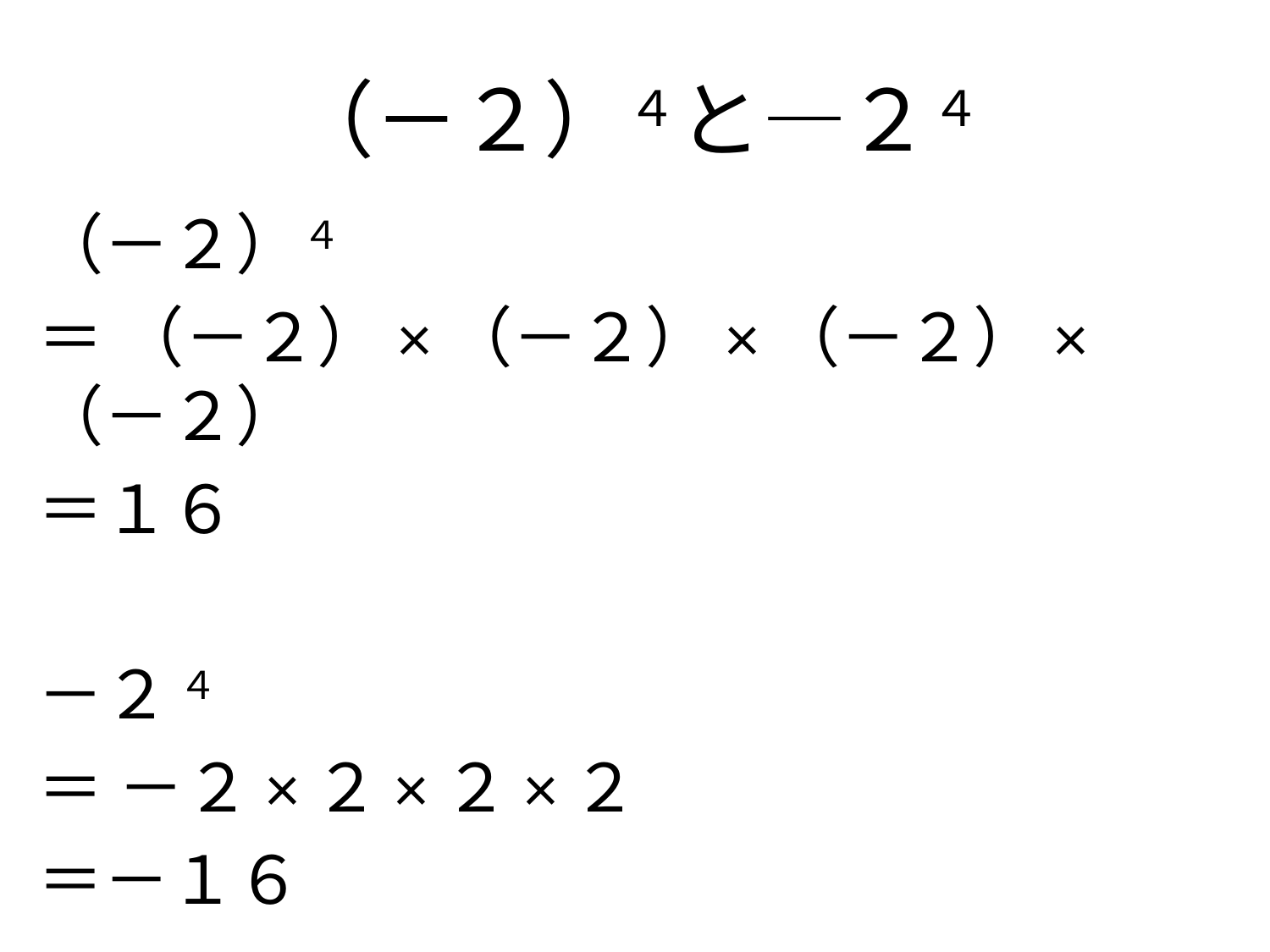

# （－２）４と―２４
（－２）４
＝ （－２）×（－２）×（－２）×（－２）
＝１６

－２ ４
＝ －２×２×２×２
＝－１６